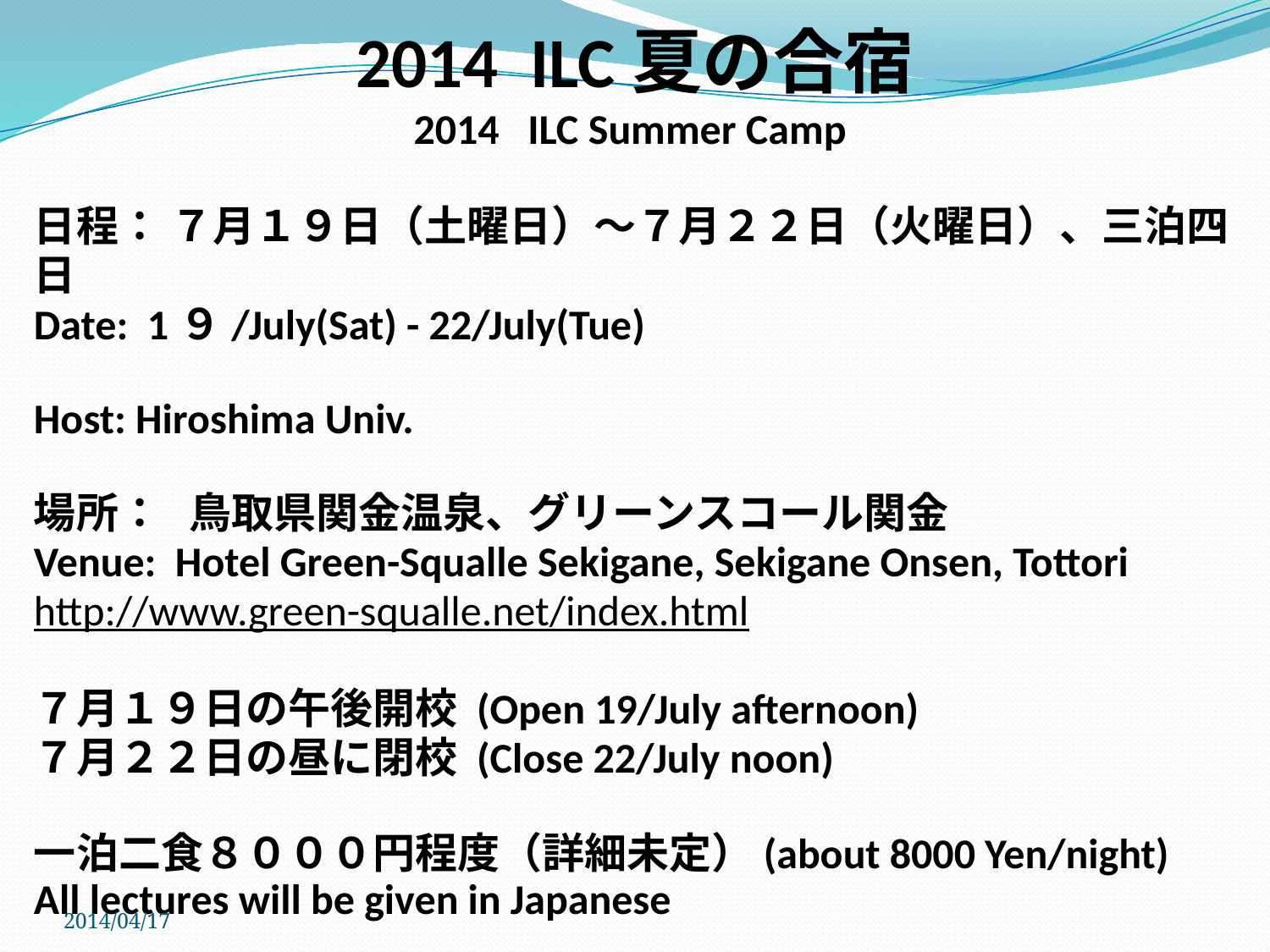

2014  ILC夏の合宿
2014   ILC Summer Camp

日程： ７月１９日（土曜日）〜７月２２日（火曜日）、三泊四日
Date:  1９/July(Sat) - 22/July(Tue)

Host: Hiroshima Univ.

場所：   鳥取県関金温泉、グリーンスコール関金
Venue:  Hotel Green-Squalle Sekigane, Sekigane Onsen, Tottori
http://www.green-squalle.net/index.html

７月１９日の午後開校 (Open 19/July afternoon)
７月２２日の昼に閉校 (Close 22/July noon)

一泊二食８０００円程度（詳細未定）(about 8000 Yen/night)
All lectures will be given in Japanese

2014/04/17